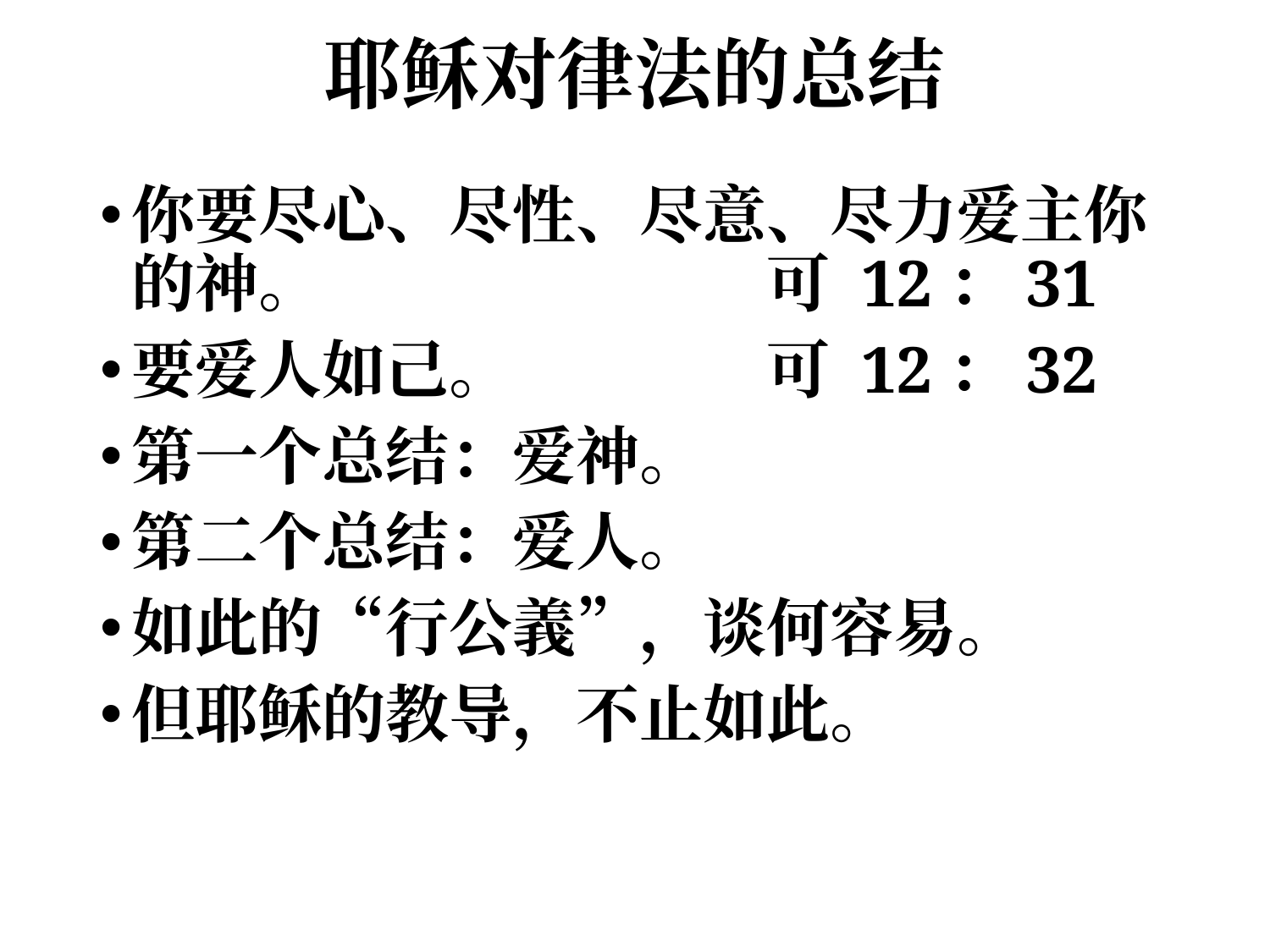

# 耶稣对律法的总结
你要尽心、尽性、尽意、尽力爱主你的神。				可 12：31
要爱人如己。		可 12：32
第一个总结：爱神。
第二个总结：爱人。
如此的“行公義”，谈何容易。
但耶稣的教导，不止如此。